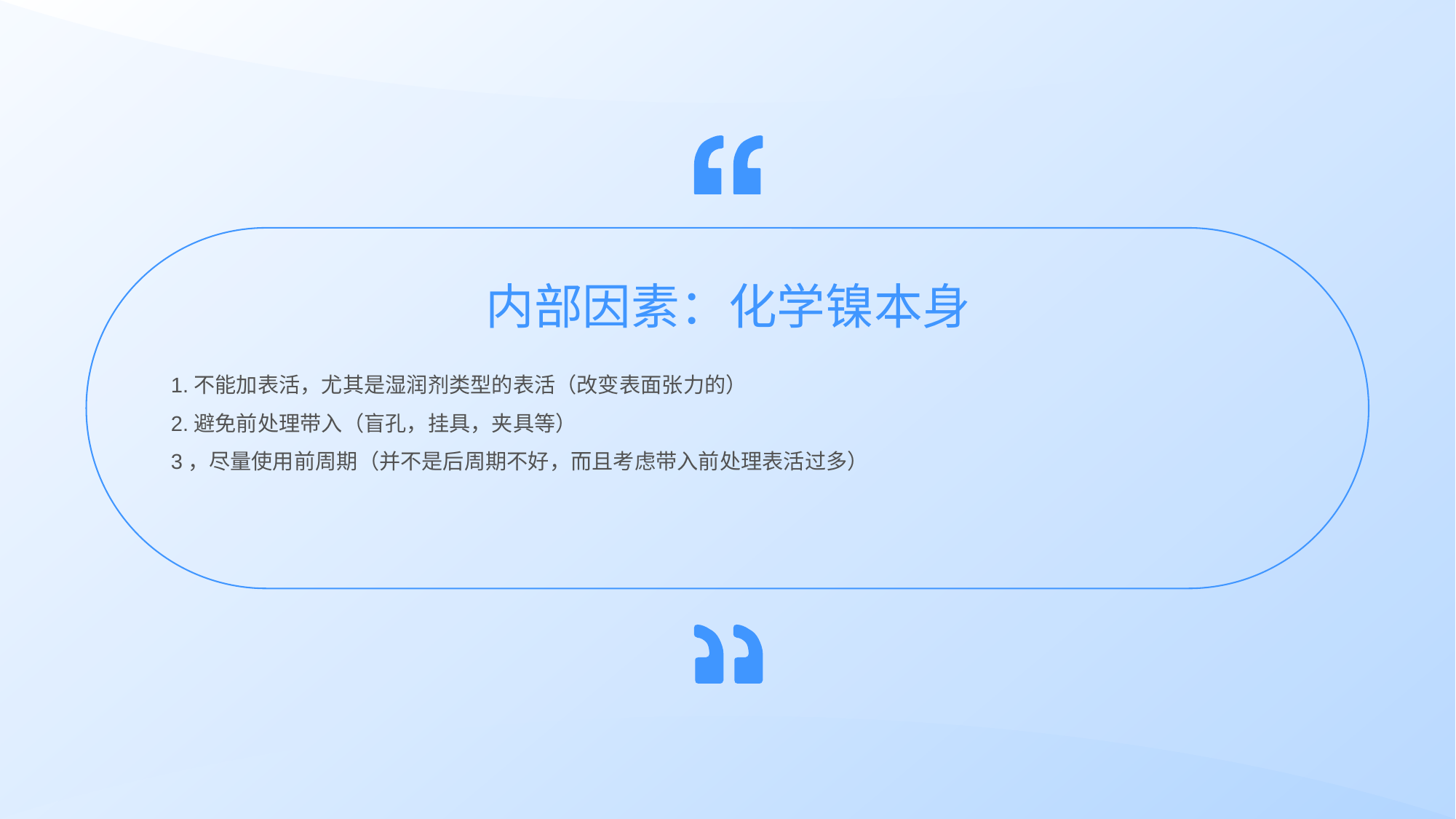

# 内部因素：化学镍本身
1.不能加表活，尤其是湿润剂类型的表活（改变表面张力的）
2.避免前处理带入（盲孔，挂具，夹具等）
3，尽量使用前周期（并不是后周期不好，而且考虑带入前处理表活过多）